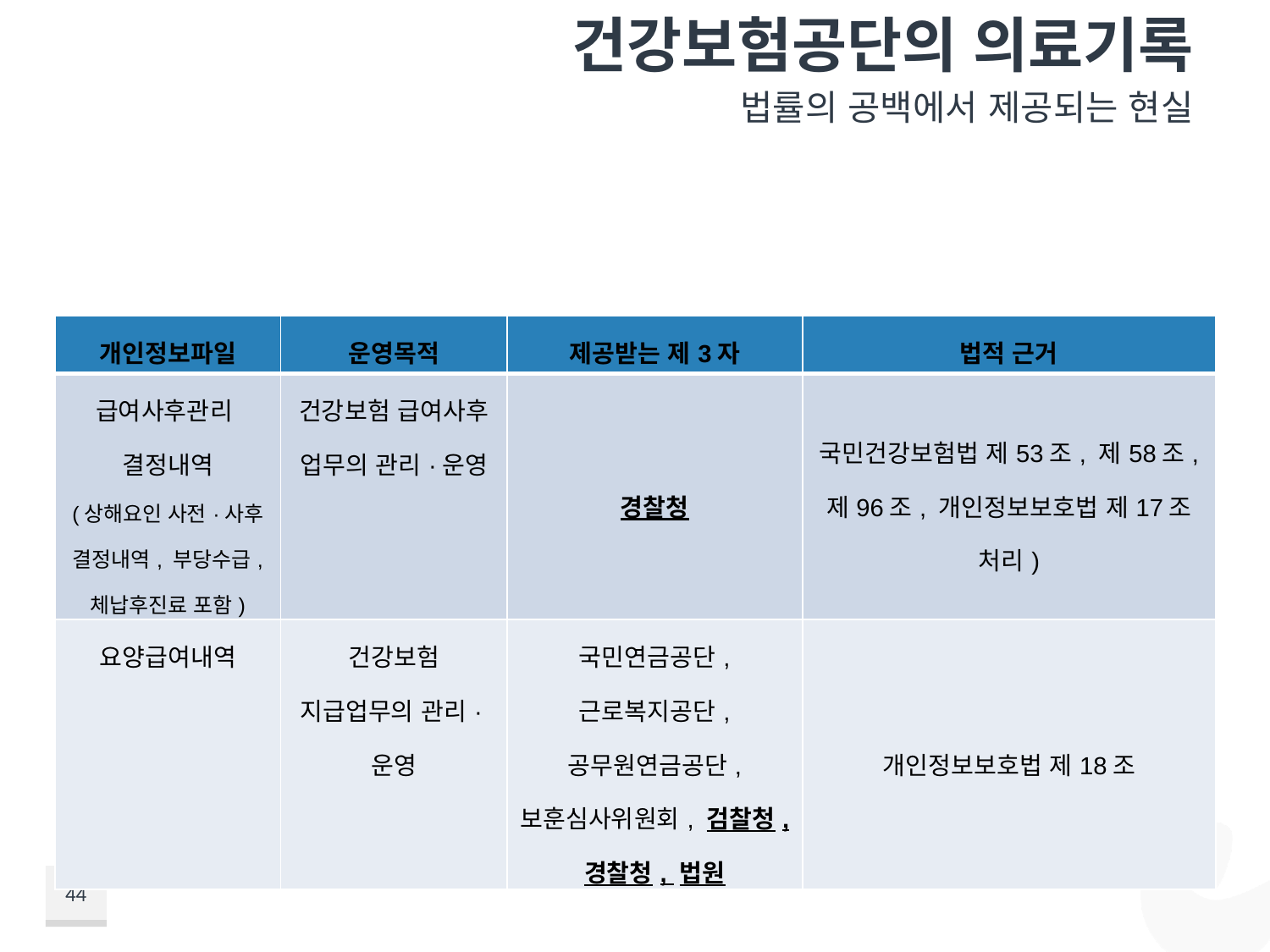

# 건강보험공단의 의료기록
법률의 공백에서 제공되는 현실
| 개인정보파일 | 운영목적 | 제공받는 제3자 | 법적 근거 |
| --- | --- | --- | --- |
| 급여사후관리 결정내역 (상해요인 사전·사후 결정내역, 부당수급, 체납후진료 포함) | 건강보험 급여사후 업무의 관리·운영 | 경찰청 | 국민건강보험법 제53조, 제58조, 제96조, 개인정보보호법 제17조 처리) |
| 요양급여내역 | 건강보험 지급업무의 관리·운영 | 국민연금공단, 근로복지공단, 공무원연금공단, 보훈심사위원회, 검찰청, 경찰청, 법원 | 개인정보보호법 제18조 |
44